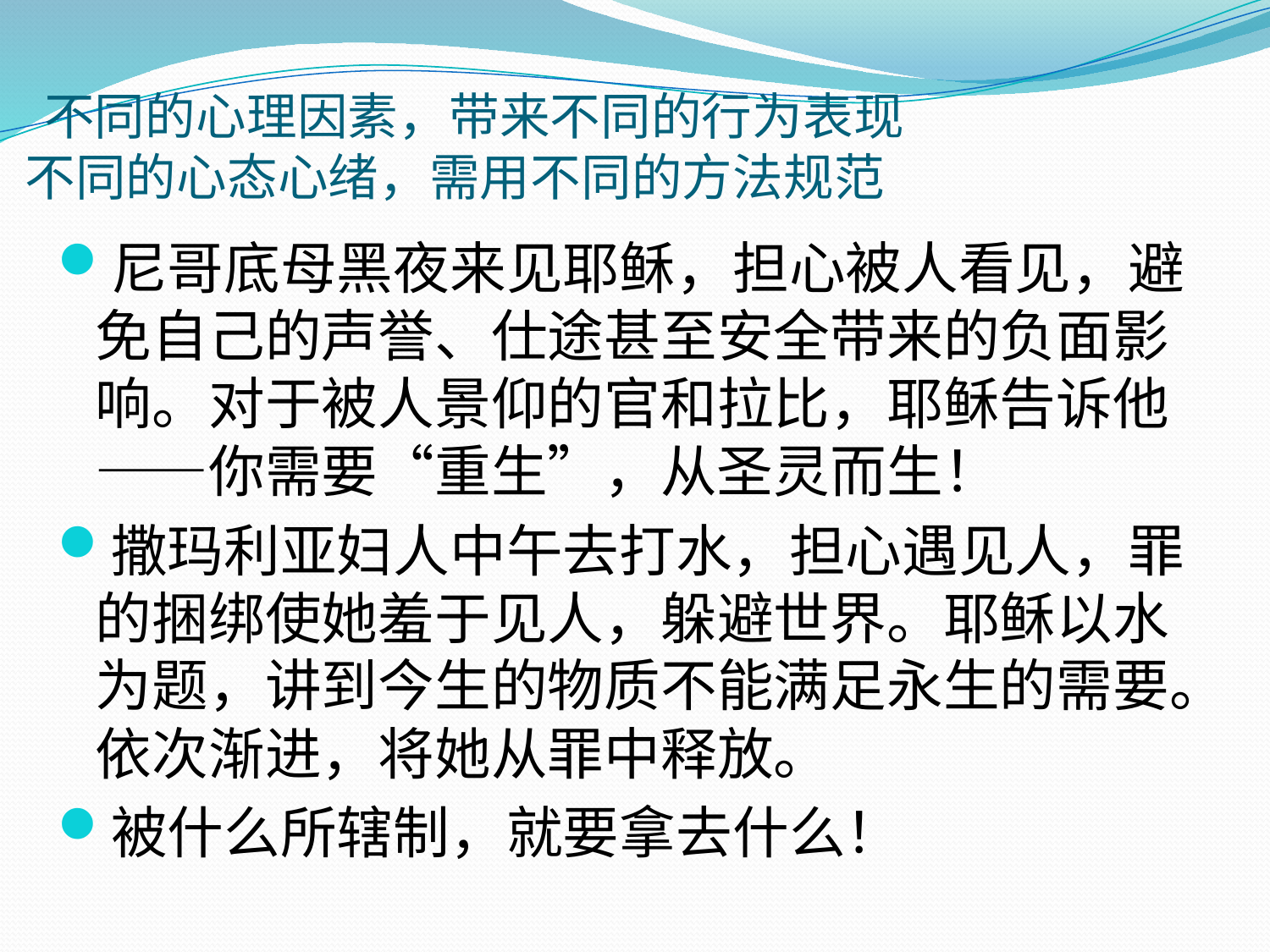

# 不同的心理因素，带来不同的行为表现 不同的心态心绪，需用不同的方法规范
尼哥底母黑夜来见耶稣，担心被人看见，避免自己的声誉、仕途甚至安全带来的负面影响。对于被人景仰的官和拉比，耶稣告诉他——你需要“重生”，从圣灵而生！
撒玛利亚妇人中午去打水，担心遇见人，罪的捆绑使她羞于见人，躲避世界。耶稣以水为题，讲到今生的物质不能满足永生的需要。依次渐进，将她从罪中释放。
被什么所辖制，就要拿去什么！